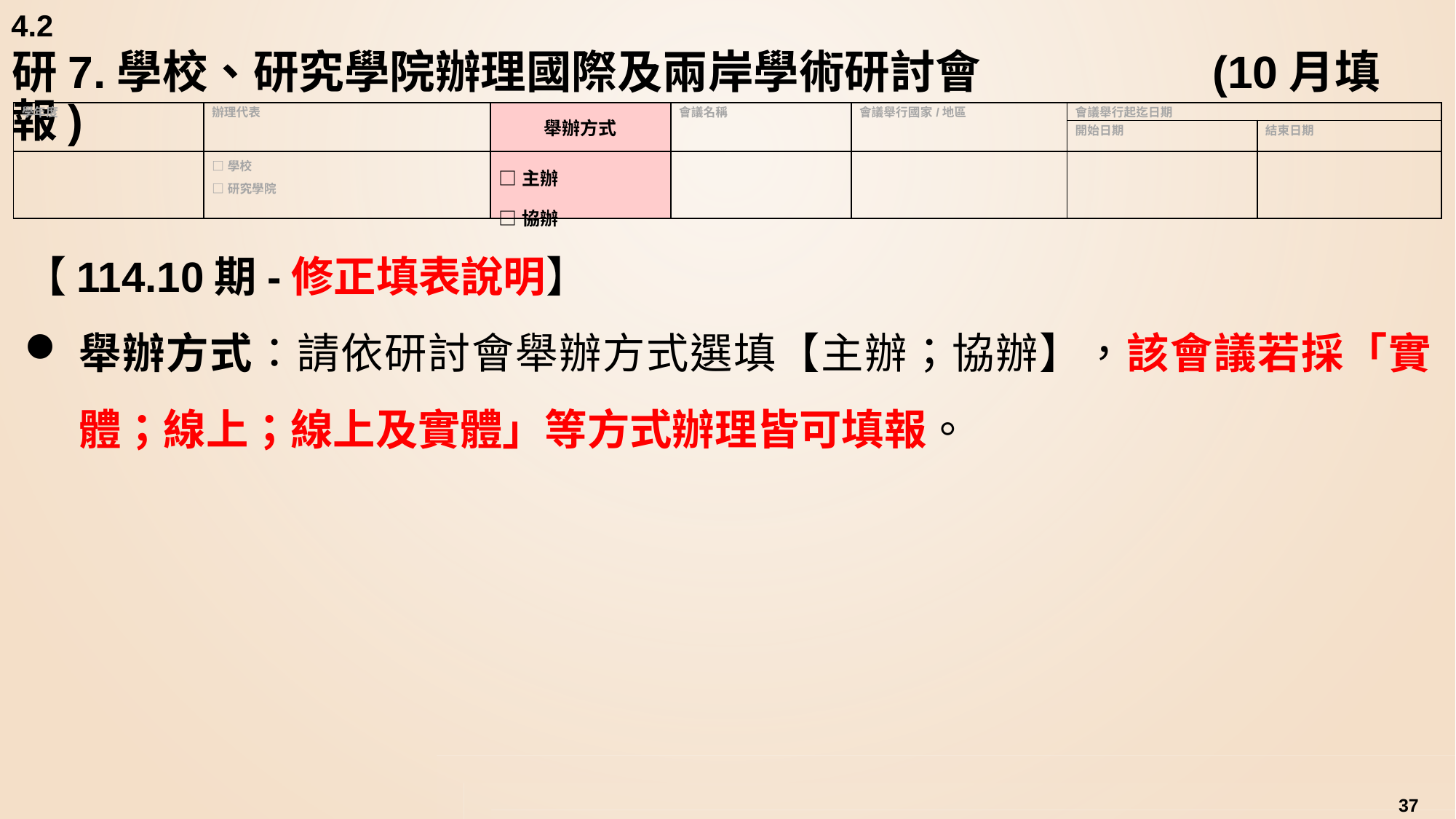

4.2
# 研7.學校、研究學院辦理國際及兩岸學術研討會	   		(10月填報)
| 學年度 | 辦理代表 | 舉辦方式 | 會議名稱 | 會議舉行國家/地區 | 會議舉行起迄日期 |  |
| --- | --- | --- | --- | --- | --- | --- |
|  |  |  |  |  | 開始日期 | 結束日期 |
|  | □學校 □研究學院 | □主辦 □協辦 |  |  |  |  |
【114.10期-修正填表說明】
舉辦方式：請依研討會舉辦方式選填【主辦；協辦】，該會議若採「實體；線上；線上及實體」等方式辦理皆可填報。